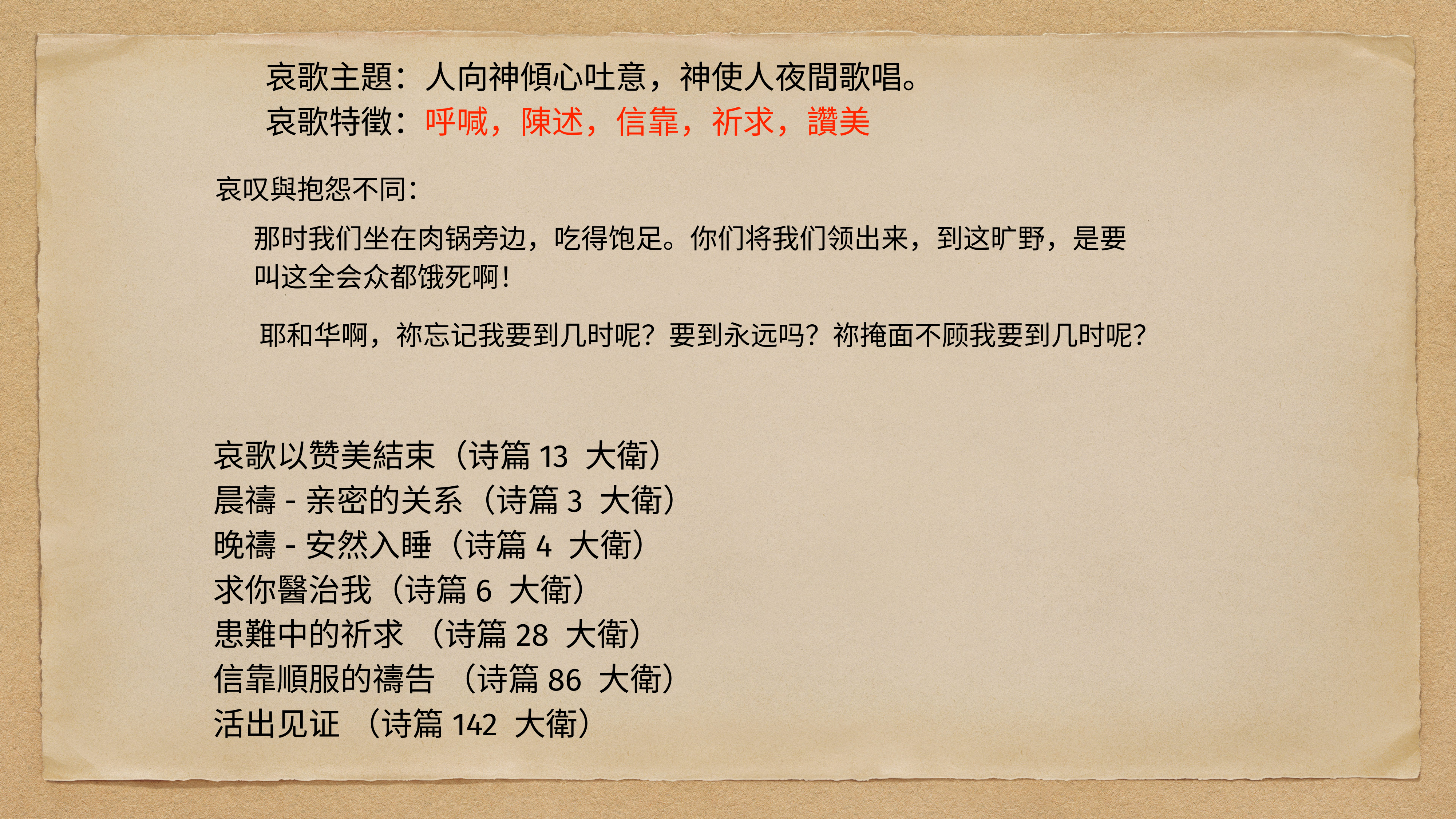

哀歌主題：人向神傾心吐意，神使人夜間歌唱。
哀歌特徵：呼喊，陳述，信靠，祈求，讚美
哀叹與抱怨不同：
那时我们坐在肉锅旁边，吃得饱足。你们将我们领出来，到这旷野，是要叫这全会众都饿死啊！
耶和华啊，祢忘记我要到几时呢？要到永远吗？祢掩面不顾我要到几时呢？
哀歌以赞美結束（诗篇13 大衛）
晨禱-亲密的关系（诗篇3 大衛）
晚禱-安然入睡（诗篇4 大衛）
求你醫治我（诗篇6 大衛）
患難中的祈求 （诗篇28 大衛）
信靠順服的禱告 （诗篇86 大衛）
活出见证 （诗篇142 大衛）